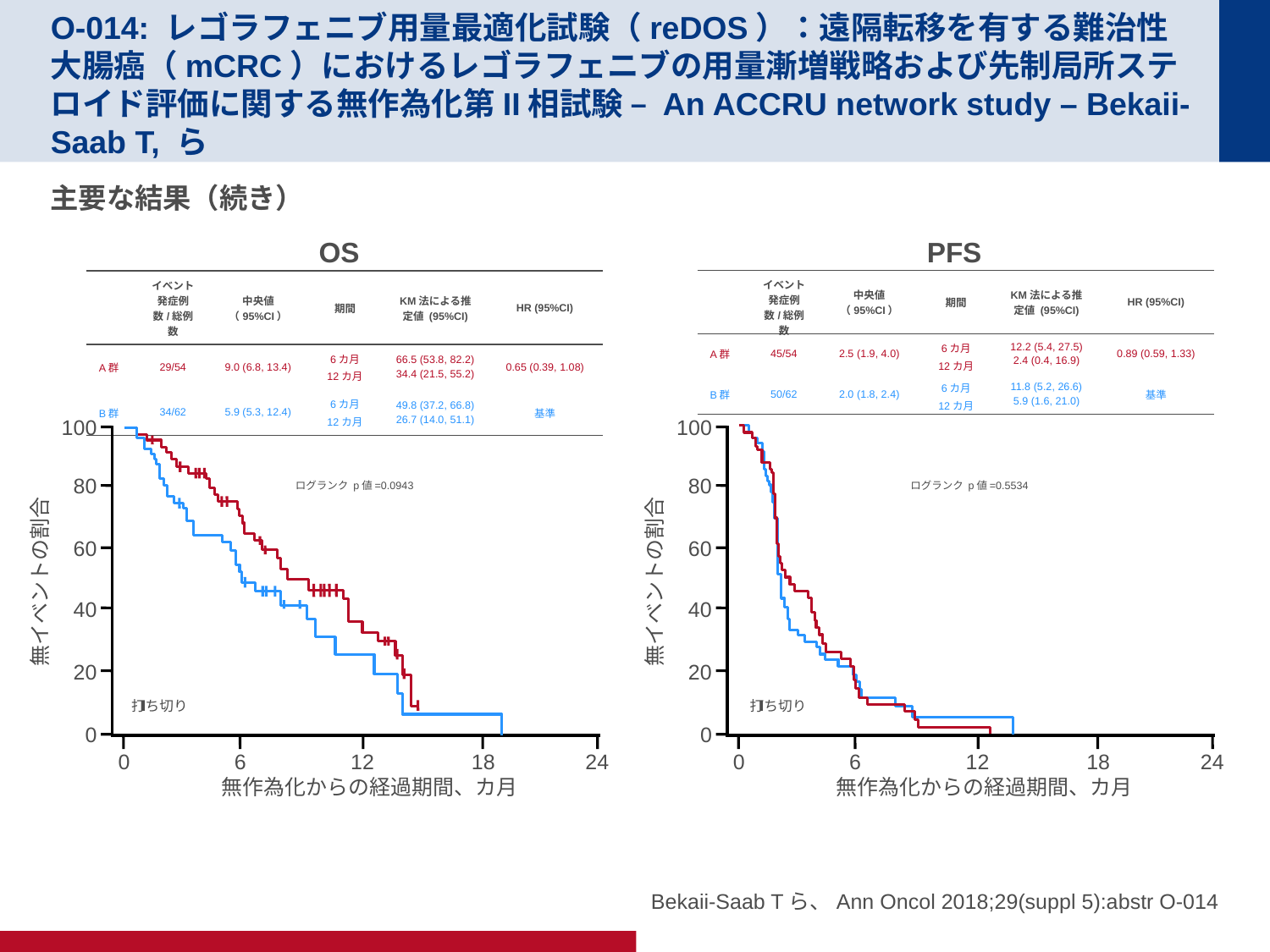

# O-014: レゴラフェニブ用量最適化試験（reDOS）：遠隔転移を有する難治性大腸癌（mCRC）におけるレゴラフェニブの用量漸増戦略および先制局所ステロイド評価に関する無作為化第II相試験 – An ACCRU network study – Bekaii-Saab T, ら
主要な結果（続き）
OS
PFS
|  | イベント発症例数/総例数 | 中央値 （95%CI） | 期間 | KM法による推定値 (95%CI) | HR (95%CI) |
| --- | --- | --- | --- | --- | --- |
| A群 | 45/54 | 2.5 (1.9, 4.0) | 6カ月 12カ月 | 12.2 (5.4, 27.5) 2.4 (0.4, 16.9) | 0.89 (0.59, 1.33) |
| B群 | 50/62 | 2.0 (1.8, 2.4) | 6カ月 12カ月 | 11.8 (5.2, 26.6) 5.9 (1.6, 21.0) | 基準 |
|  | イベント発症例数/総例数 | 中央値 （95%CI） | 期間 | KM法による推定値 (95%CI) | HR (95%CI) |
| --- | --- | --- | --- | --- | --- |
| A群 | 29/54 | 9.0 (6.8, 13.4) | 6カ月 12カ月 | 66.5 (53.8, 82.2) 34.4 (21.5, 55.2) | 0.65 (0.39, 1.08) |
| B群 | 34/62 | 5.9 (5.3, 12.4) | 6カ月 12カ月 | 49.8 (37.2, 66.8) 26.7 (14.0, 51.1) | 基準 |
100

80

60

無イベントの割合
40

20

0

24
0
6

12
18
無作為化からの経過期間、カ月

ログランク p値=0.0943
打ち切り
100

80

60

無イベントの割合
40

20

0

24
0
6

12
18
無作為化からの経過期間、カ月

ログランク p値=0.5534
打ち切り
Bekaii-Saab Tら、Ann Oncol 2018;29(suppl 5):abstr O-014